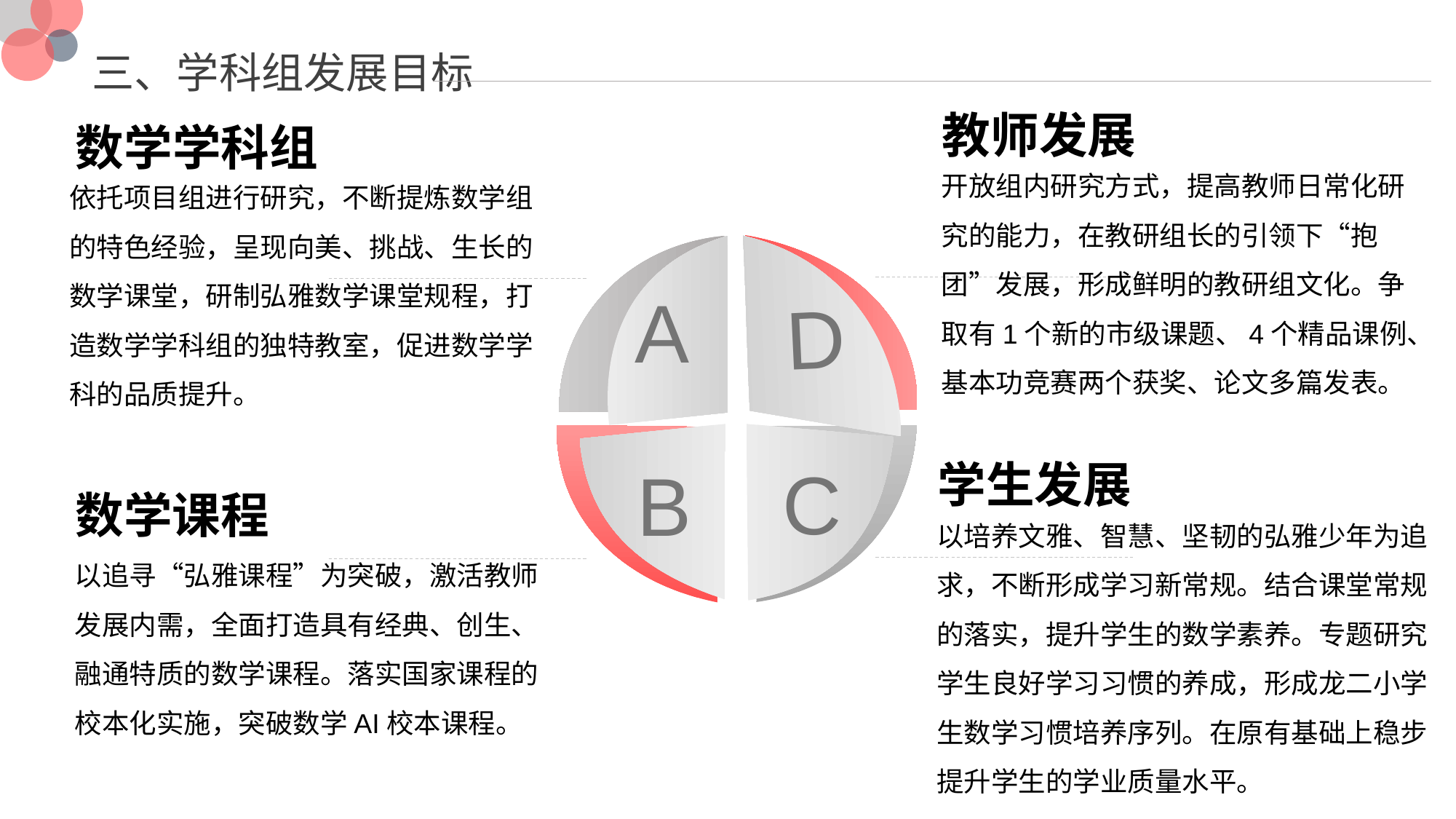

三、学科组发展目标
教师发展
开放组内研究方式，提高教师日常化研究的能力，在教研组长的引领下“抱团”发展，形成鲜明的教研组文化。争取有1个新的市级课题、4个精品课例、基本功竞赛两个获奖、论文多篇发表。
数学学科组
依托项目组进行研究，不断提炼数学组的特色经验，呈现向美、挑战、生长的数学课堂，研制弘雅数学课堂规程，打造数学学科组的独特教室，促进数学学科的品质提升。
D

A
C
B

学生发展
以培养文雅、智慧、坚韧的弘雅少年为追求，不断形成学习新常规。结合课堂常规的落实，提升学生的数学素养。专题研究学生良好学习习惯的养成，形成龙二小学生数学习惯培养序列。在原有基础上稳步提升学生的学业质量水平。
数学课程
以追寻“弘雅课程”为突破，激活教师发展内需，全面打造具有经典、创生、融通特质的数学课程。落实国家课程的校本化实施，突破数学AI校本课程。